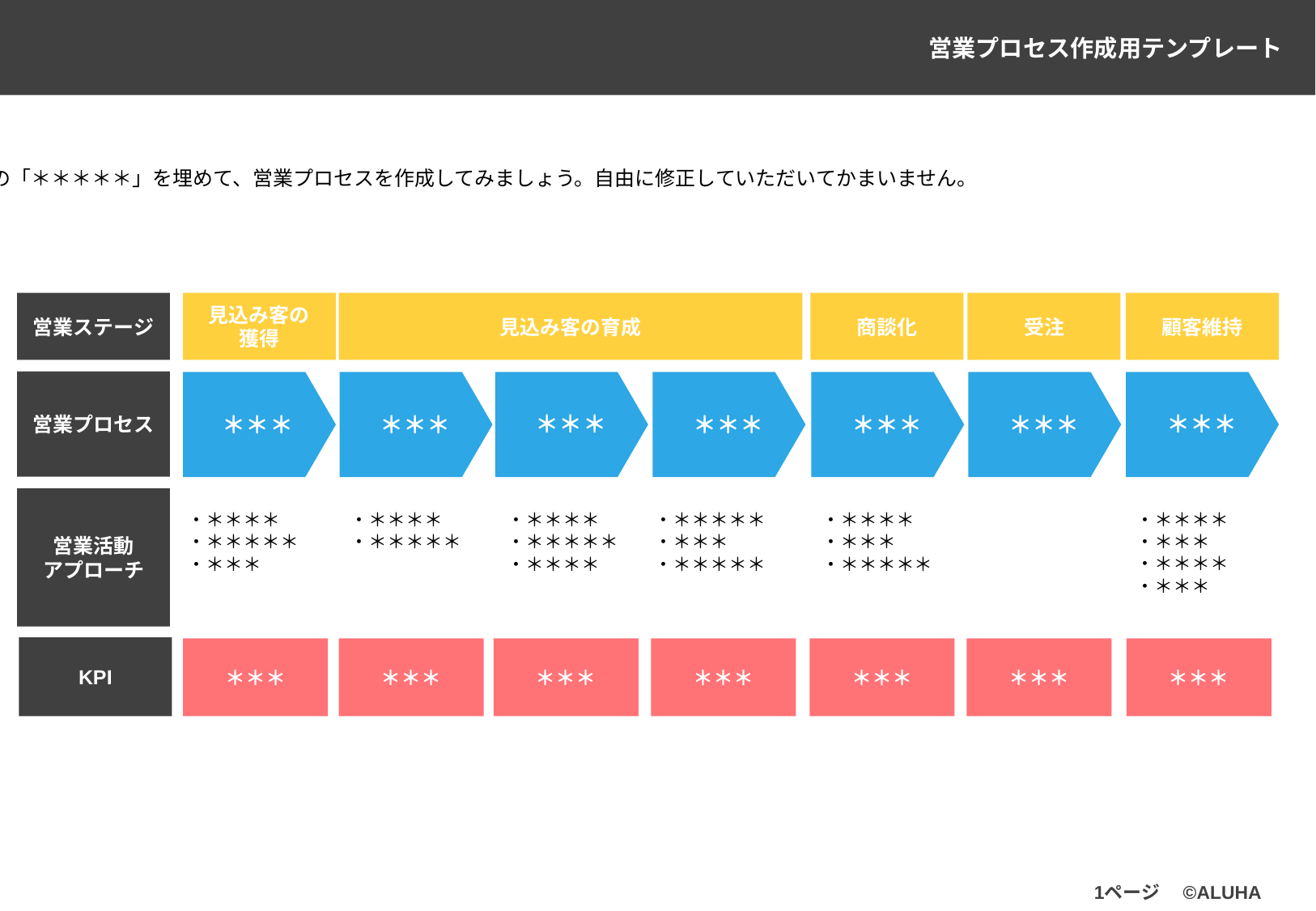

下記の「＊＊＊＊＊」を埋めて、営業プロセスを作成してみましょう。自由に修正していただいてかまいません。
営業ステージ
見込み客の
獲得
見込み客の育成
商談化
受注
顧客維持

営業プロセス
＊＊＊
＊＊＊
＊＊＊
＊＊＊
＊＊＊
＊＊＊
＊＊＊

営業活動
アプローチ
・＊＊＊＊
・＊＊＊＊＊
・＊＊＊
・＊＊＊＊
・＊＊＊＊＊
・＊＊＊＊
・＊＊＊＊＊
・＊＊＊＊
・＊＊＊＊＊
・＊＊＊
・＊＊＊＊＊
・＊＊＊＊
・＊＊＊
・＊＊＊＊＊
・＊＊＊＊
・＊＊＊
・＊＊＊＊
・＊＊＊
KPI
＊＊＊
＊＊＊
＊＊＊
＊＊＊
＊＊＊
＊＊＊
＊＊＊